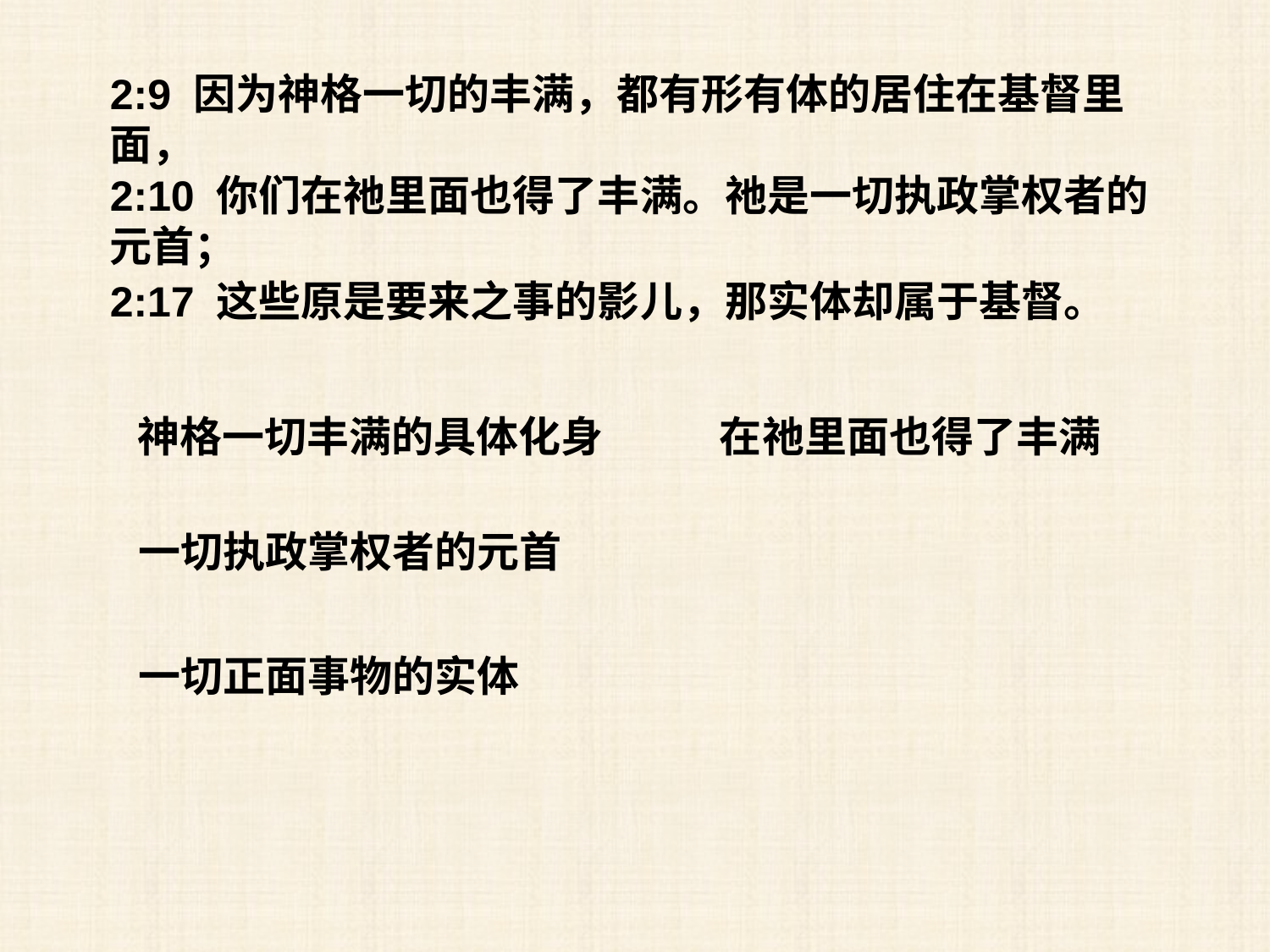

2:9 因为神格一切的丰满，都有形有体的居住在基督里面，
2:10 你们在祂里面也得了丰满。祂是一切执政掌权者的元首；
2:17 这些原是要来之事的影儿，那实体却属于基督。
神格一切丰满的具体化身
在祂里面也得了丰满
一切执政掌权者的元首
一切正面事物的实体